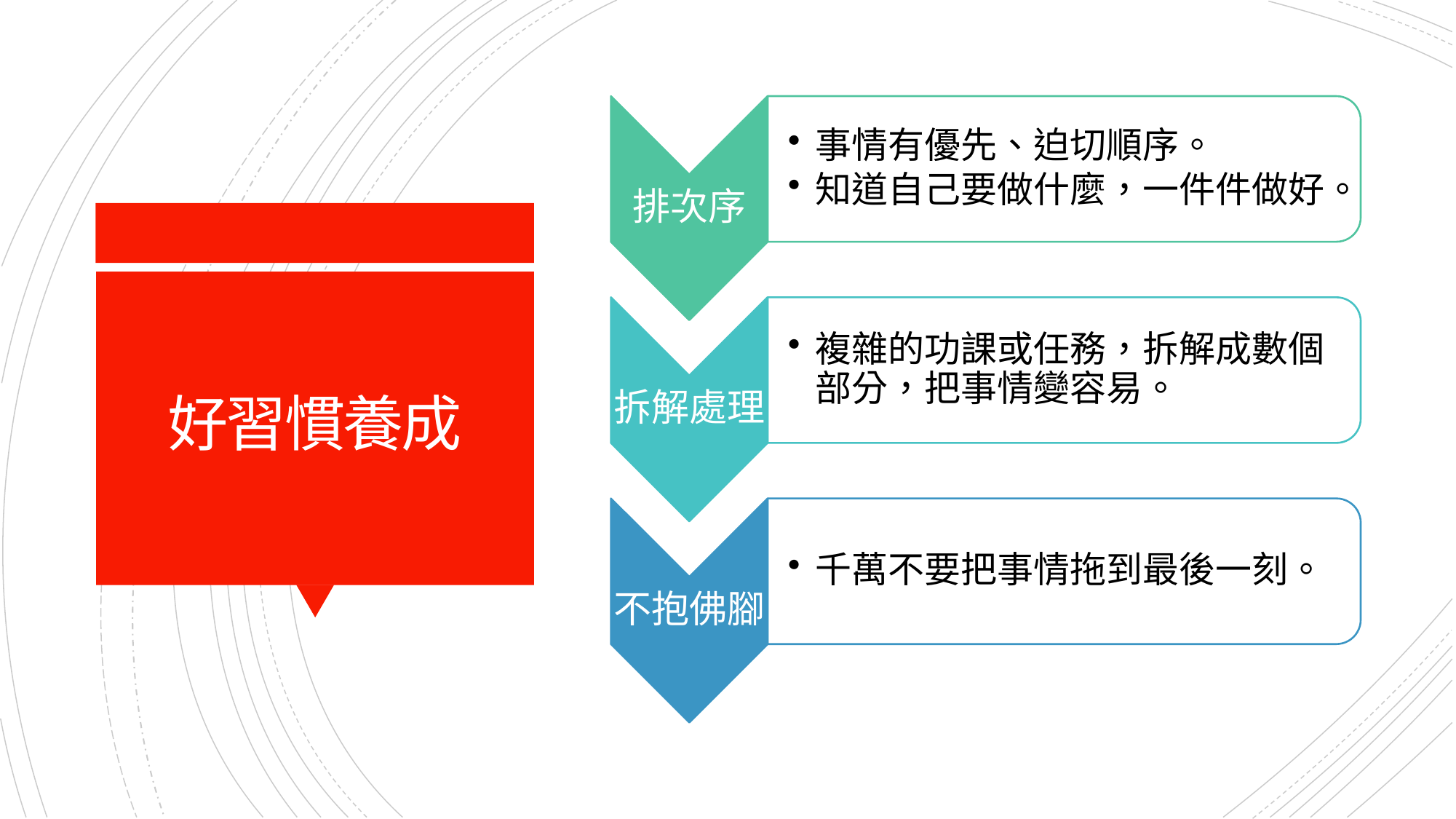

排次序
事情有優先、迫切順序。
知道自己要做什麼，一件件做好。
拆解處理
複雜的功課或任務，拆解成數個部分，把事情變容易。
不抱佛腳
千萬不要把事情拖到最後一刻。
# 好習慣養成